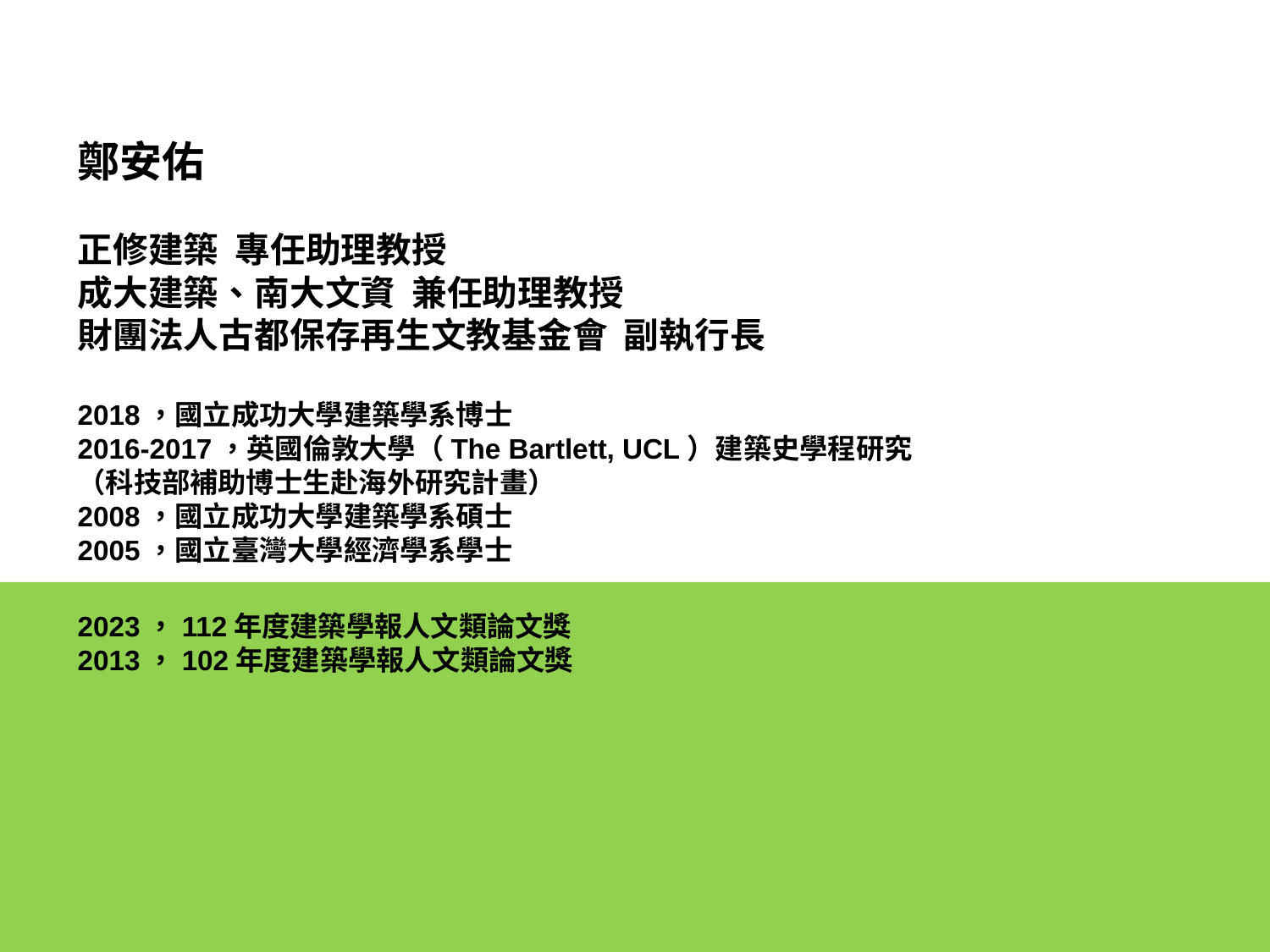

鄭安佑

正修建築  專任助理教授
成大建築、南大文資  兼任助理教授
財團法人古都保存再生文教基金會  副執行長

2018，國立成功大學建築學系博士
2016-2017，英國倫敦大學（The Bartlett, UCL）建築史學程研究
（科技部補助博士生赴海外研究計畫）
2008，國立成功大學建築學系碩士
2005，國立臺灣大學經濟學系學士

2023，112年度建築學報人文類論文獎
2013，102年度建築學報人文類論文獎